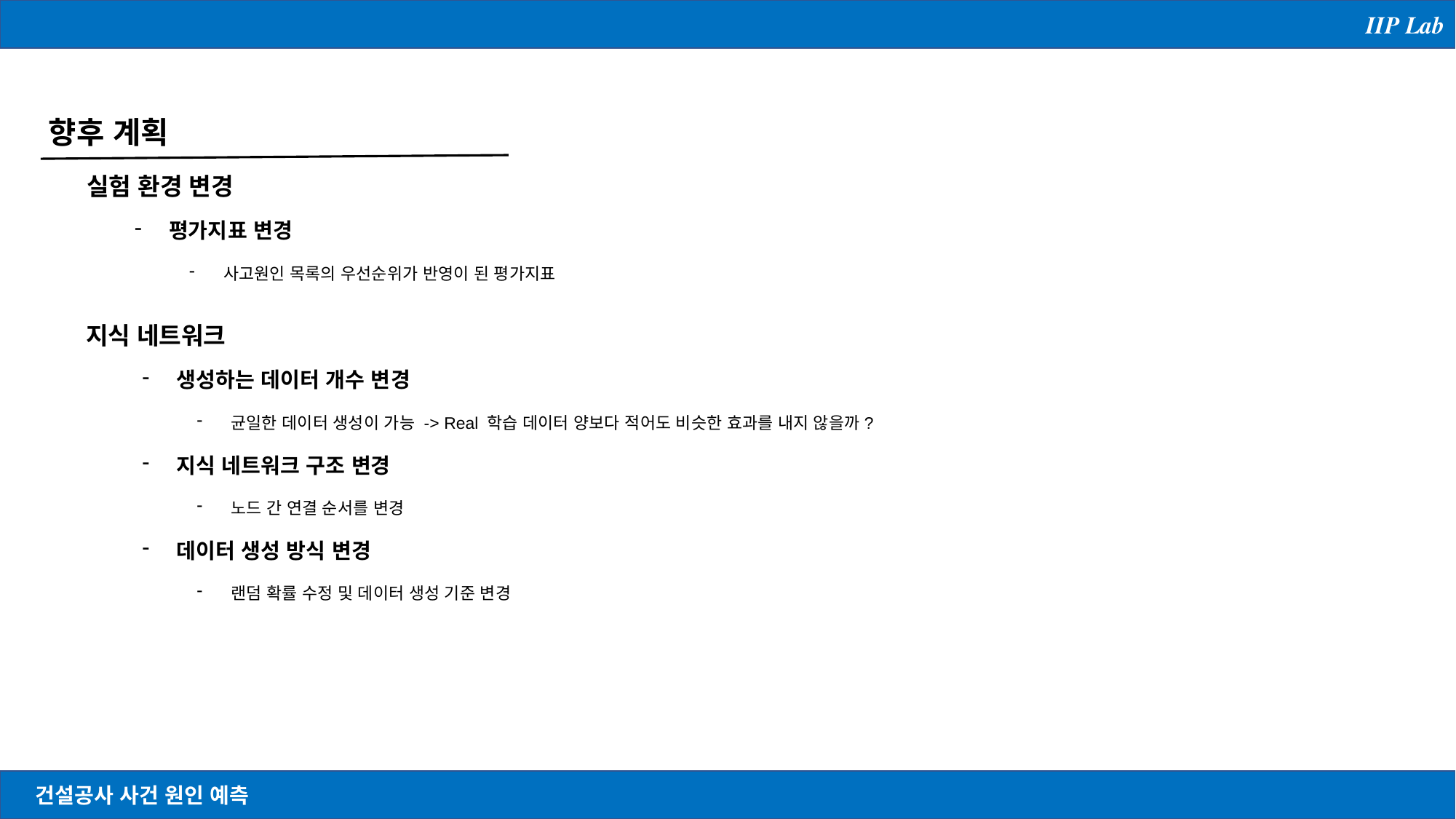

IIP Lab
향후 계획
실험 환경 변경
평가지표 변경

사고원인 목록의 우선순위가 반영이 된 평가지표
지식 네트워크
생성하는 데이터 개수 변경

균일한 데이터 생성이 가능 -> Real 학습 데이터 양보다 적어도 비슷한 효과를 내지 않을까?

지식 네트워크 구조 변경

노드 간 연결 순서를 변경

데이터 생성 방식 변경

랜덤 확률 수정 및 데이터 생성 기준 변경

건설공사 사건 원인 예측